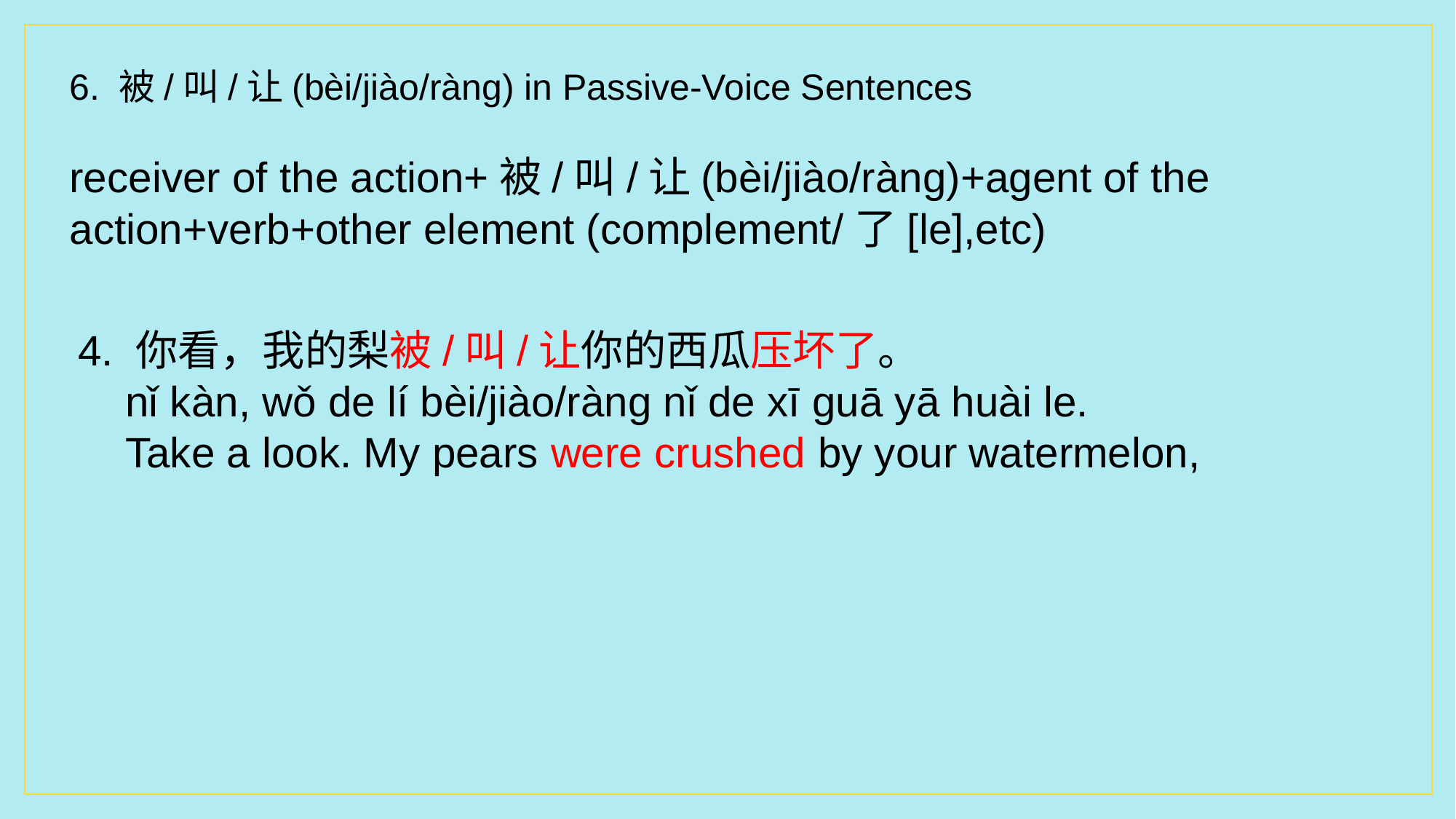

6. 被/叫/让(bèi/jiào/ràng) in Passive-Voice Sentences
receiver of the action+被/叫/让(bèi/jiào/ràng)+agent of the action+verb+other element (complement/了[le],etc)
4. 你看，我的梨被/叫/让你的西瓜压坏了。
    nǐ kàn, wǒ de lí bèi/jiào/ràng nǐ de xī guā yā huài le.
    Take a look. My pears were crushed by your watermelon,